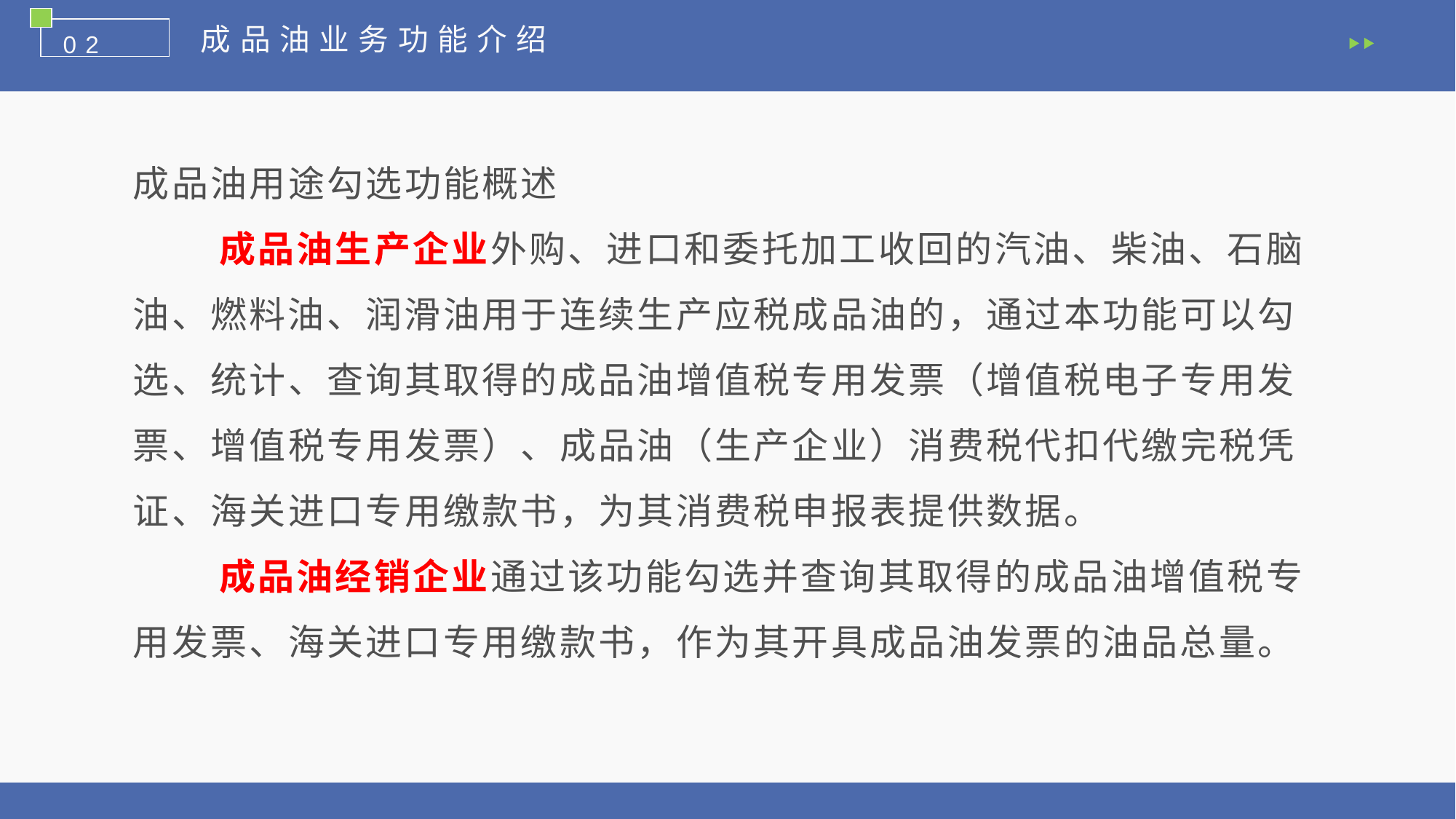

成品油业务功能介绍

02

成品油用途勾选功能概述
成品油生产企业外购、进口和委托加工收回的汽油、柴油、石脑油、燃料油、润滑油用于连续生产应税成品油的，通过本功能可以勾选、统计、查询其取得的成品油增值税专用发票（增值税电子专用发票、增值税专用发票）、成品油（生产企业）消费税代扣代缴完税凭证、海关进口专用缴款书，为其消费税申报表提供数据。
成品油经销企业通过该功能勾选并查询其取得的成品油增值税专用发票、海关进口专用缴款书，作为其开具成品油发票的油品总量。